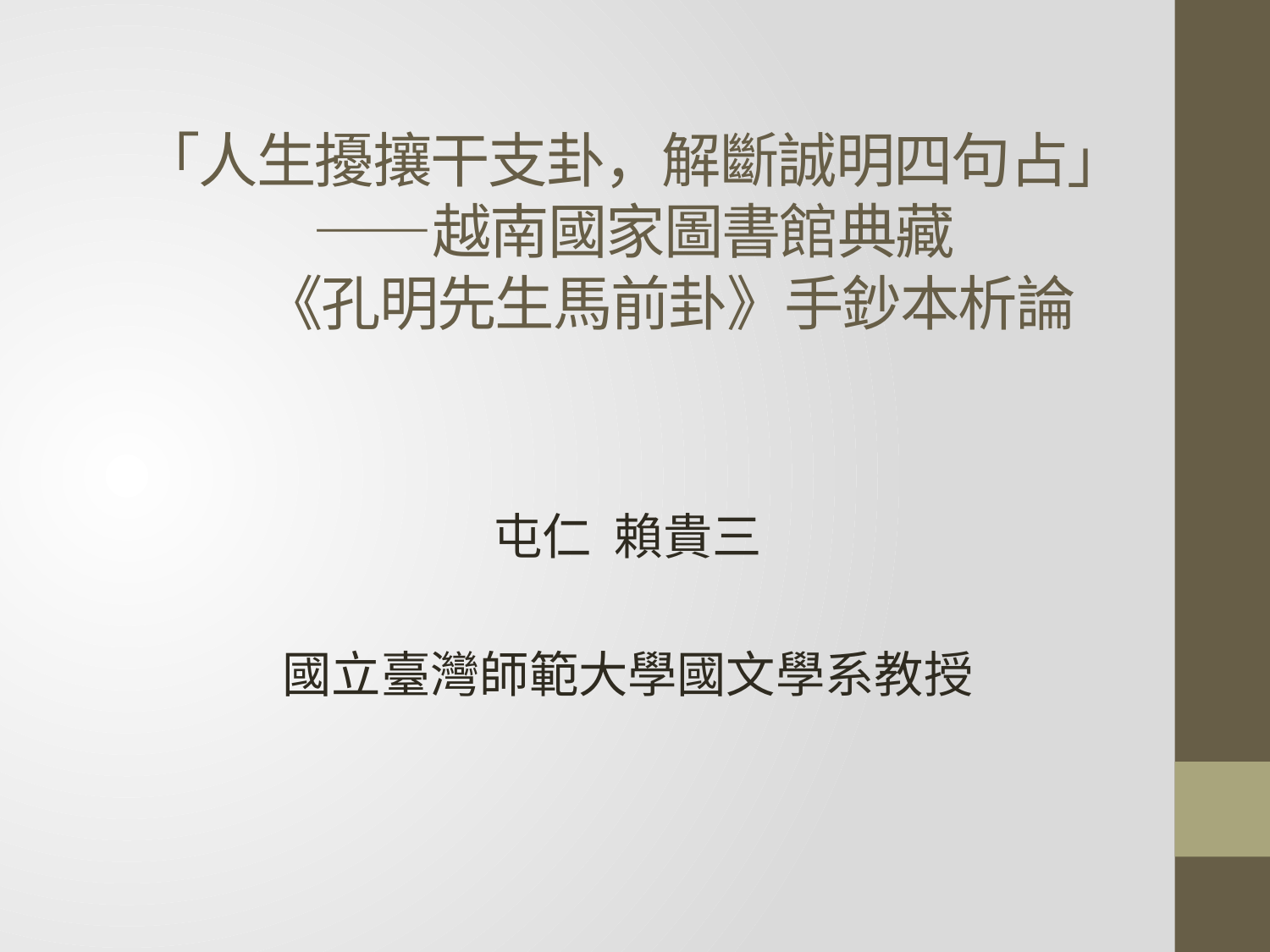

# 「人生擾攘干支卦，解斷誠明四句占」 ——越南國家圖書館典藏 《孔明先生馬前卦》手鈔本析論

屯仁  賴貴三

國立臺灣師範大學國文學系教授